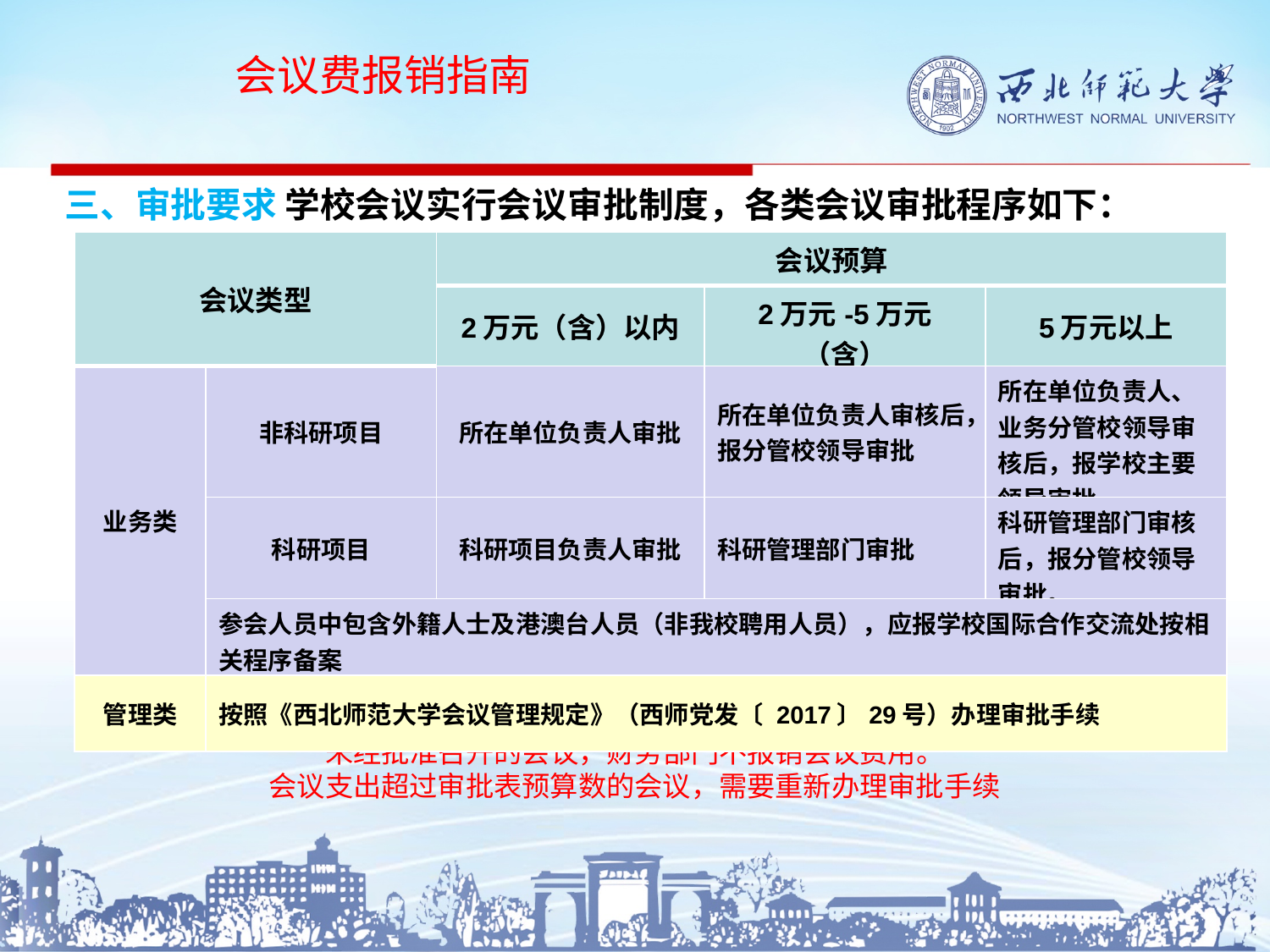

会议费报销指南
三、审批要求 学校会议实行会议审批制度，各类会议审批程序如下：
| 会议类型 |  | 会议预算 |  |  |
| --- | --- | --- | --- | --- |
|  |  | 2万元（含）以内 | 2万元-5万元（含） | 5万元以上 |
| 业务类 | 非科研项目 | 所在单位负责人审批 | 所在单位负责人审核后，报分管校领导审批 | 所在单位负责人、业务分管校领导审核后，报学校主要领导审批。 |
|  | 科研项目 | 科研项目负责人审批 | 科研管理部门审批 | 科研管理部门审核后，报分管校领导审批。 |
|  | 参会人员中包含外籍人士及港澳台人员（非我校聘用人员），应报学校国际合作交流处按相关程序备案 |  |  |  |
| 管理类 | 按照《西北师范大学会议管理规定》（西师党发〔 2017〕29号）办理审批手续 |  |  |  |
未经批准召开的会议，财务部门不报销会议费用。
会议支出超过审批表预算数的会议，需要重新办理审批手续